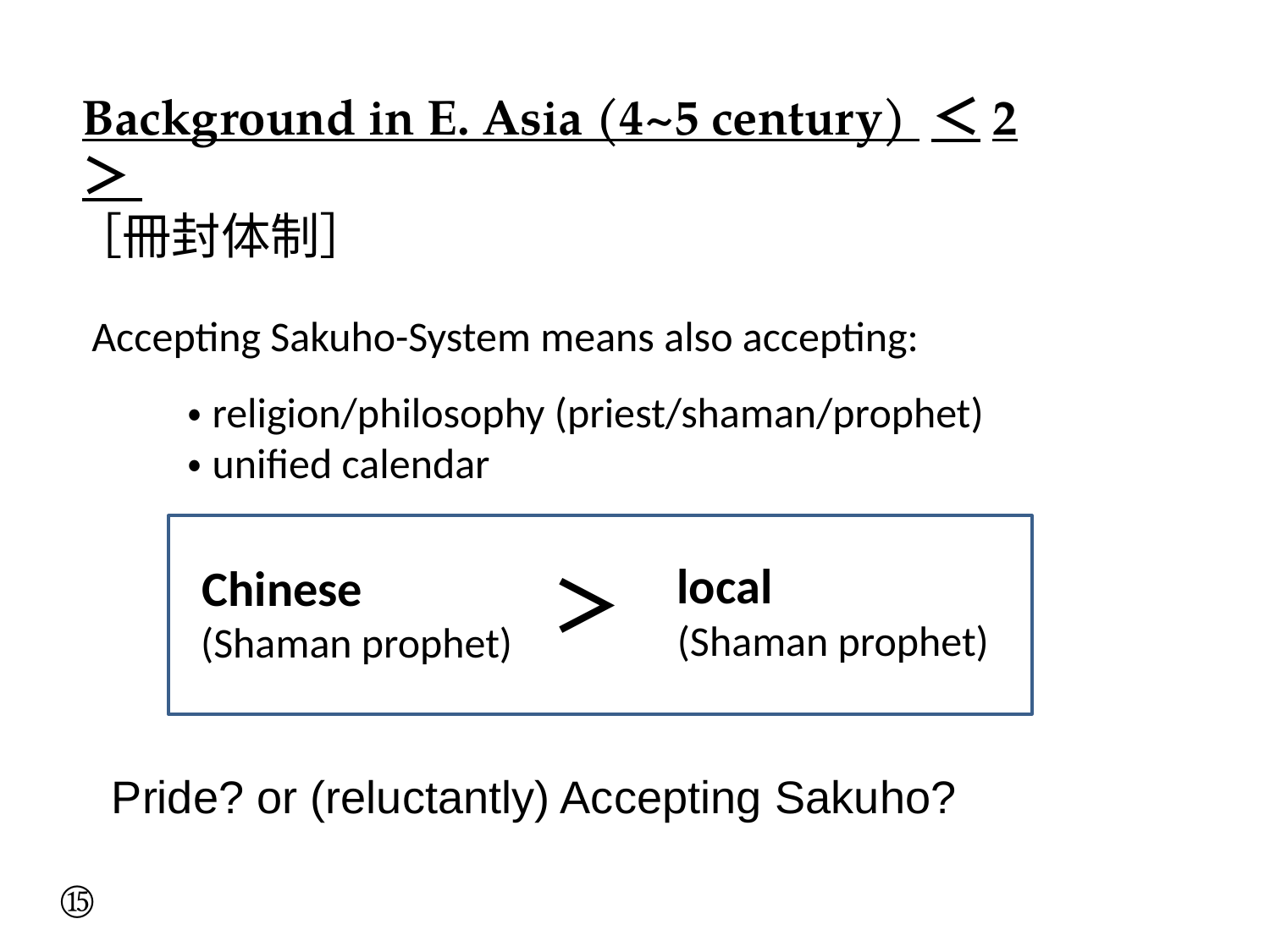

Background in E. Asia (4~5 century) ＜2＞
［冊封体制］
Accepting Sakuho-System means also accepting:
         ・religion/philosophy (priest/shaman/prophet)
         ・unified calendar

local
(Shaman prophet)
 Chinese
 (Shaman prophet)
＞
Pride? or (reluctantly) Accepting Sakuho?
⑮